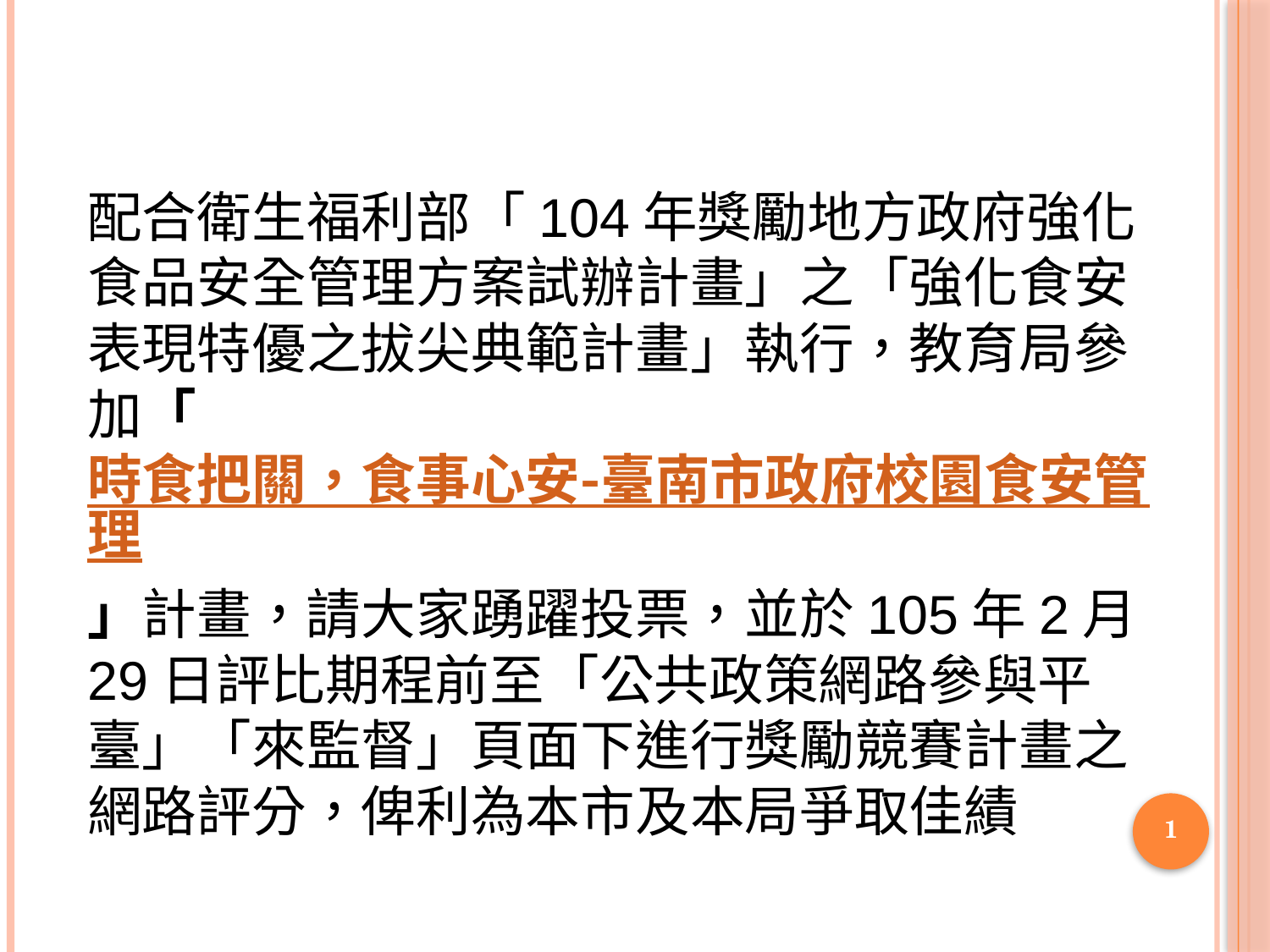

配合衛生福利部「104年獎勵地方政府強化食品安全管理方案試辦計畫」之「強化食安表現特優之拔尖典範計畫」執行，教育局參加「時食把關，食事心安-臺南市政府校園食安管理」計畫，請大家踴躍投票，並於105年2月29日評比期程前至「公共政策網路參與平臺」「來監督」頁面下進行獎勵競賽計畫之網路評分，俾利為本市及本局爭取佳績
1